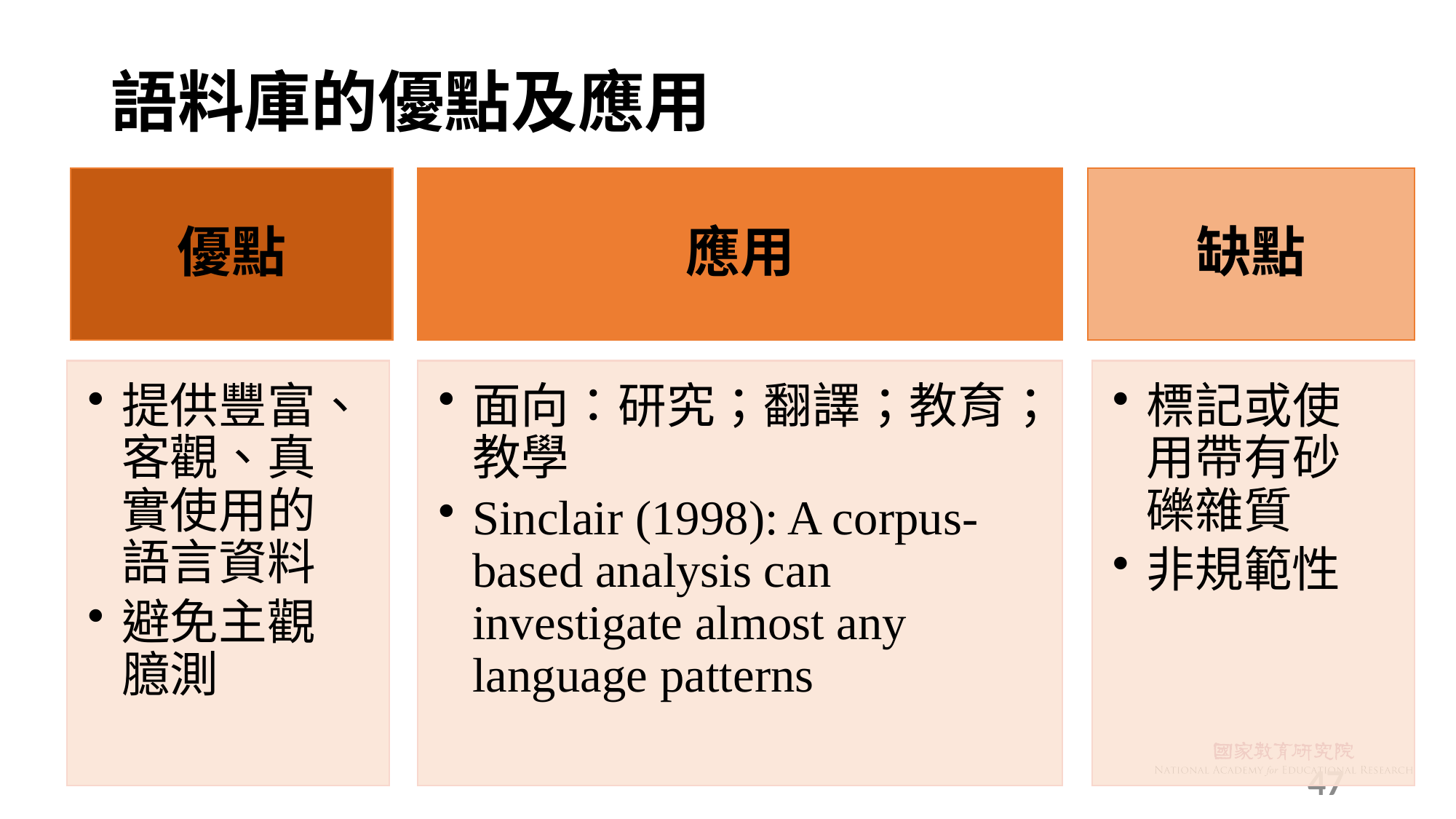

# 語料庫的優點及應用
優點
應用
缺點
提供豐富、客觀、真實使用的語言資料
避免主觀臆測
面向：研究；翻譯；教育；教學
Sinclair (1998): A corpus-based analysis can investigate almost any language patterns

標記或使用帶有砂礫雜質
非規範性
47